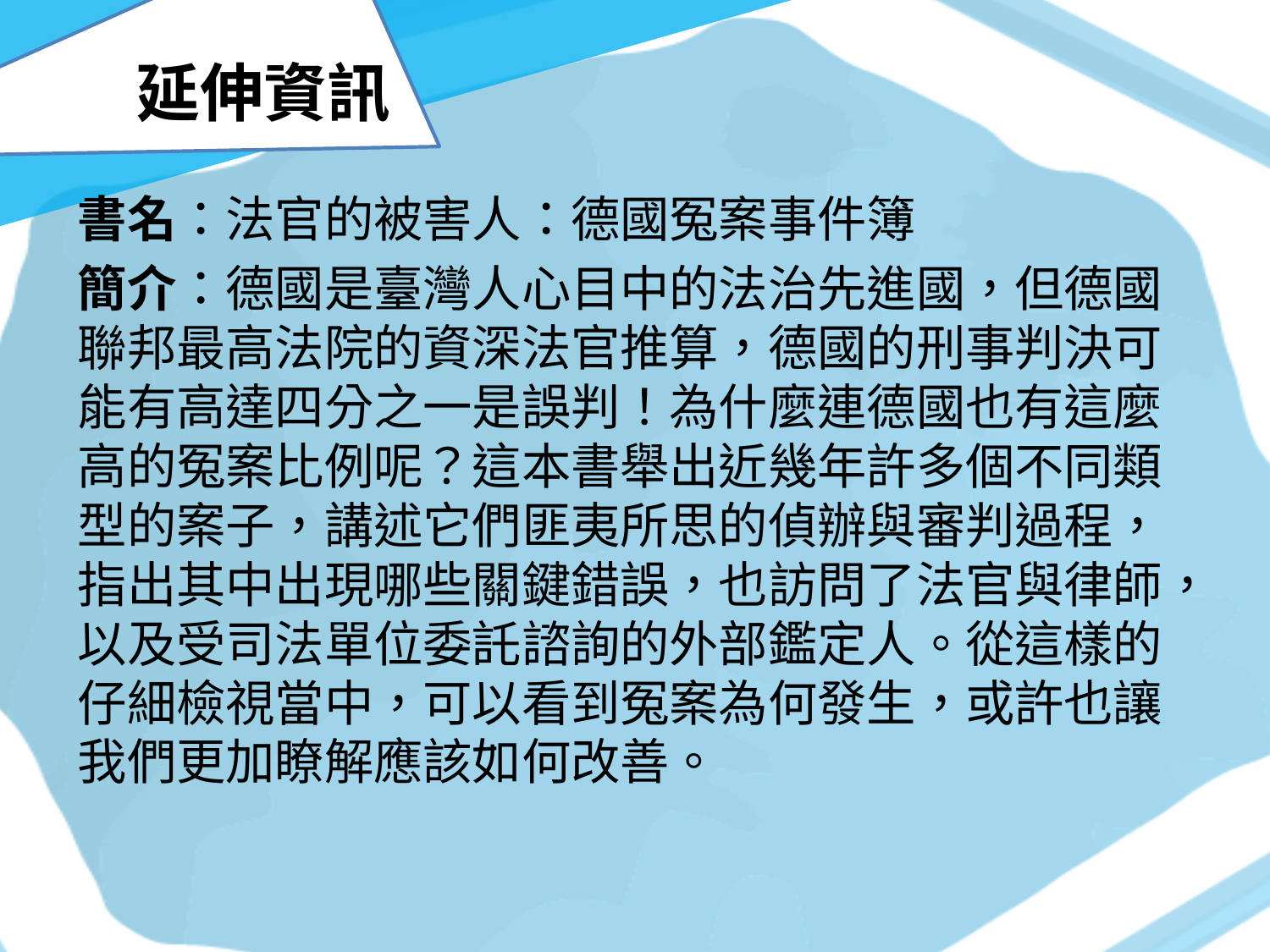

書名：法官的被害人：德國冤案事件簿
簡介：德國是臺灣人心目中的法治先進國，但德國聯邦最高法院的資深法官推算，德國的刑事判決可能有高達四分之一是誤判！為什麼連德國也有這麼高的冤案比例呢？這本書舉出近幾年許多個不同類型的案子，講述它們匪夷所思的偵辦與審判過程，指出其中出現哪些關鍵錯誤，也訪問了法官與律師，以及受司法單位委託諮詢的外部鑑定人。從這樣的仔細檢視當中，可以看到冤案為何發生，或許也讓我們更加瞭解應該如何改善。